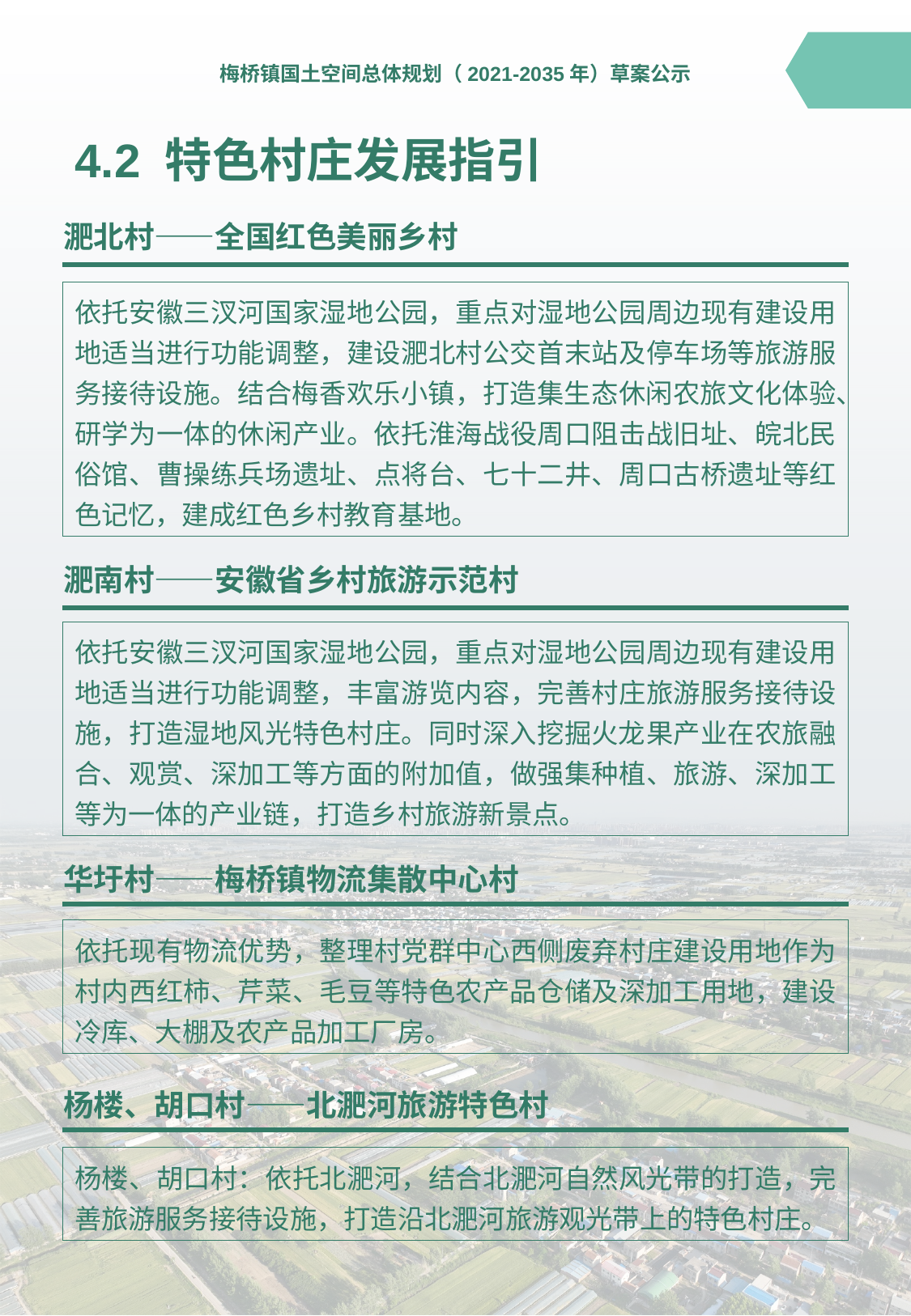

18
梅桥镇国土空间总体规划（2021-2035年）草案公示
# 4.2 特色村庄发展指引
淝北村——全国红色美丽乡村
依托安徽三汊河国家湿地公园，重点对湿地公园周边现有建设用地适当进行功能调整，建设淝北村公交首末站及停车场等旅游服务接待设施。结合梅香欢乐小镇，打造集生态休闲农旅文化体验、研学为一体的休闲产业。依托淮海战役周口阻击战旧址、皖北民俗馆、曹操练兵场遗址、点将台、七十二井、周口古桥遗址等红色记忆，建成红色乡村教育基地。
淝南村——安徽省乡村旅游示范村
依托安徽三汊河国家湿地公园，重点对湿地公园周边现有建设用地适当进行功能调整，丰富游览内容，完善村庄旅游服务接待设施，打造湿地风光特色村庄。同时深入挖掘火龙果产业在农旅融合、观赏、深加工等方面的附加值，做强集种植、旅游、深加工等为一体的产业链，打造乡村旅游新景点。
华圩村——梅桥镇物流集散中心村
依托现有物流优势，整理村党群中心西侧废弃村庄建设用地作为村内西红柿、芹菜、毛豆等特色农产品仓储及深加工用地，建设冷库、大棚及农产品加工厂房。
杨楼、胡口村——北淝河旅游特色村
杨楼、胡口村：依托北淝河，结合北淝河自然风光带的打造，完善旅游服务接待设施，打造沿北淝河旅游观光带上的特色村庄。